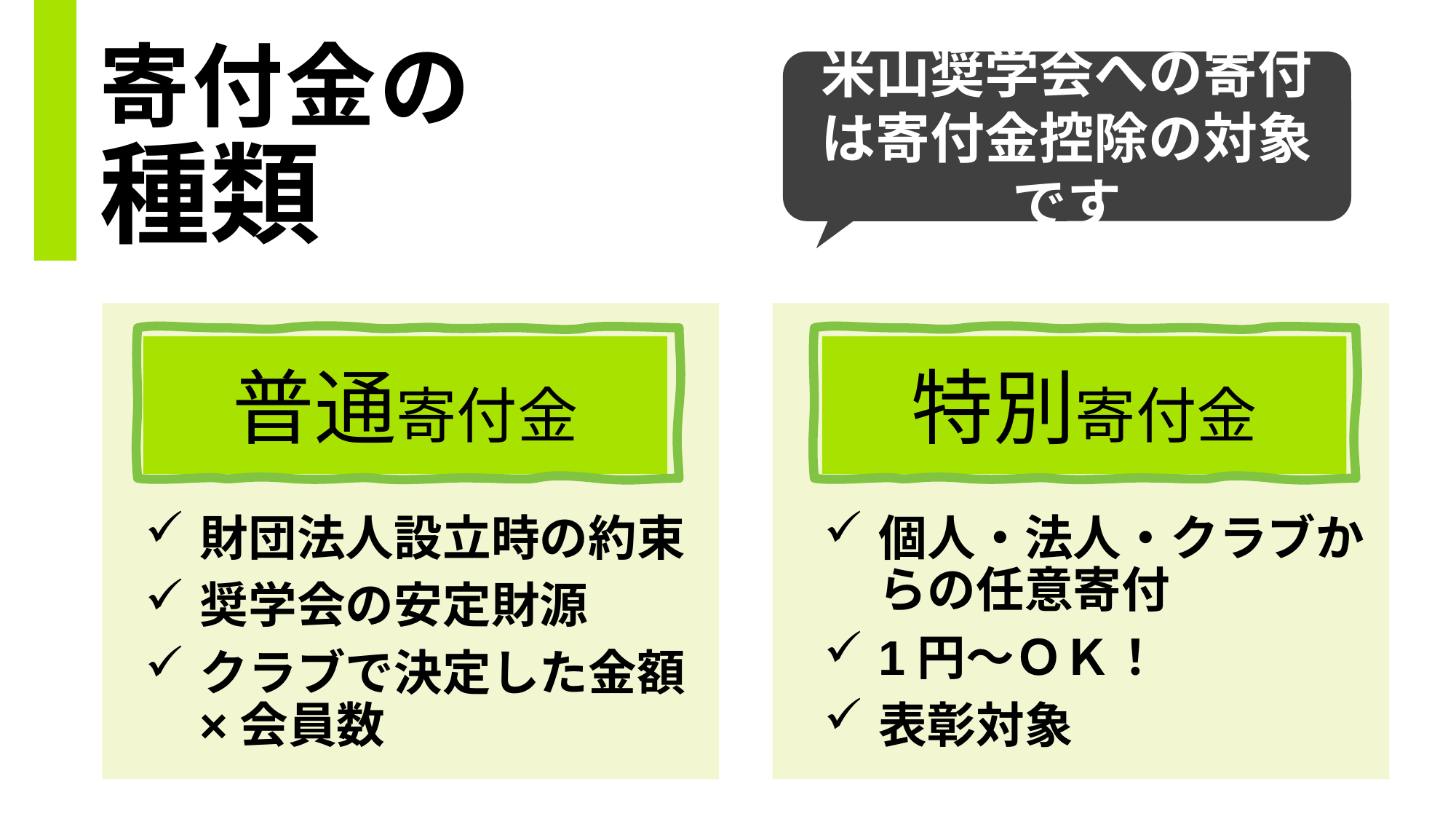

寄付金の
種類
米山奨学会への寄付は寄付金控除の対象です

普通寄付金
特別寄付金
財団法人設立時の約束
奨学会の安定財源
クラブで決定した金額×会員数
個人・法人・クラブからの任意寄付
1円～ＯＫ！
表彰対象